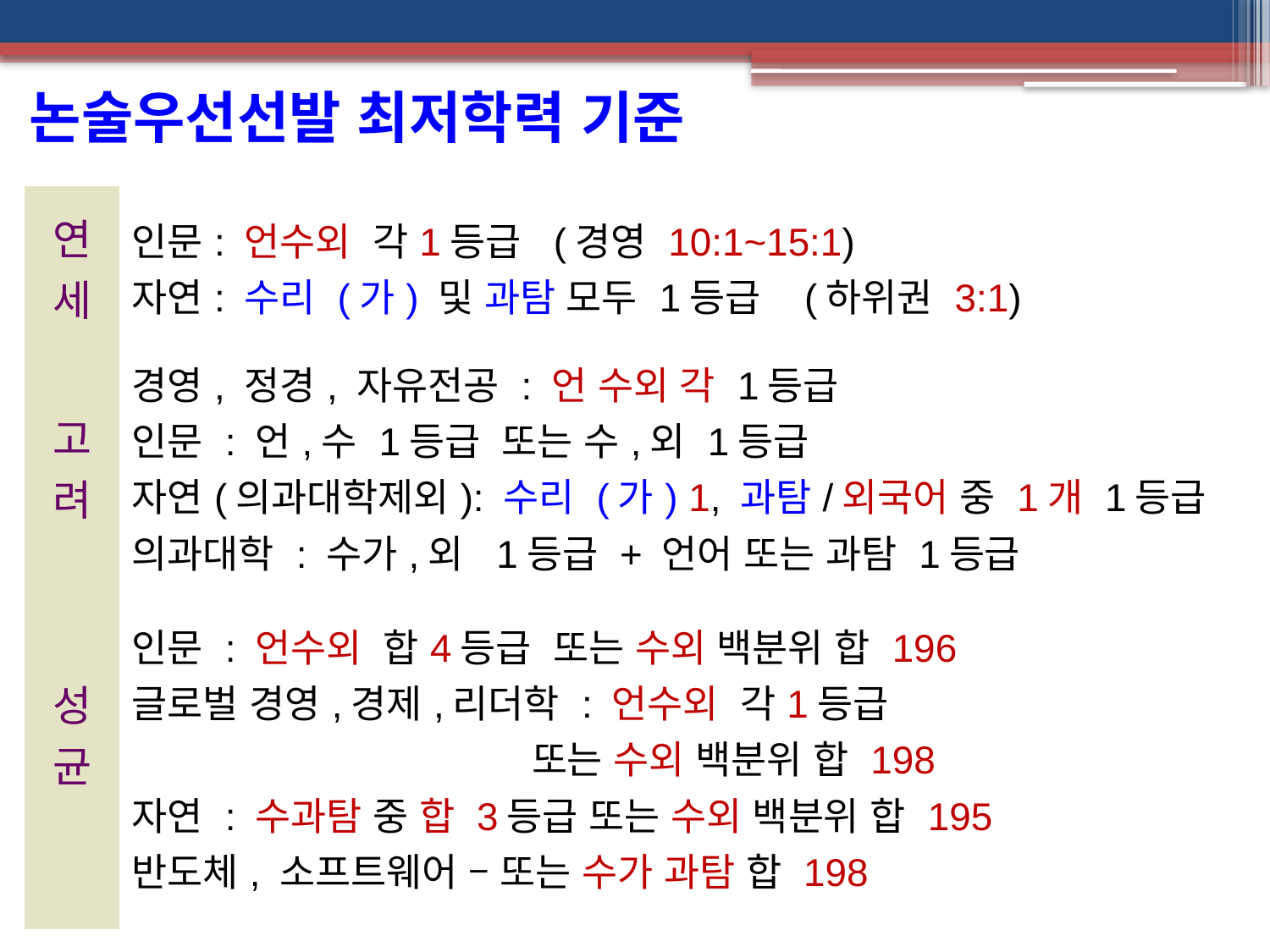

논술우선선발 최저학력 기준
| 연 세 | 인문: 언수외 각1등급 (경영 10:1~15:1) 자연: 수리 (가) 및 과탐 모두 1등급 (하위권 3:1) |
| --- | --- |
| 고 려 | 경영, 정경, 자유전공 : 언 수외 각 1등급 인문 : 언,수 1등급 또는 수,외 1등급 자연(의과대학제외): 수리 (가) 1, 과탐/외국어 중 1개 1등급 의과대학 : 수가,외 1등급 + 언어 또는 과탐 1등급 |
| 성 균 | 인문 : 언수외 합4등급 또는 수외 백분위 합 196 글로벌 경영,경제,리더학 : 언수외 각1등급 또는 수외 백분위 합 198 자연 : 수과탐 중 합 3등급 또는 수외 백분위 합 195 반도체, 소프트웨어 – 또는 수가 과탐 합 198 |